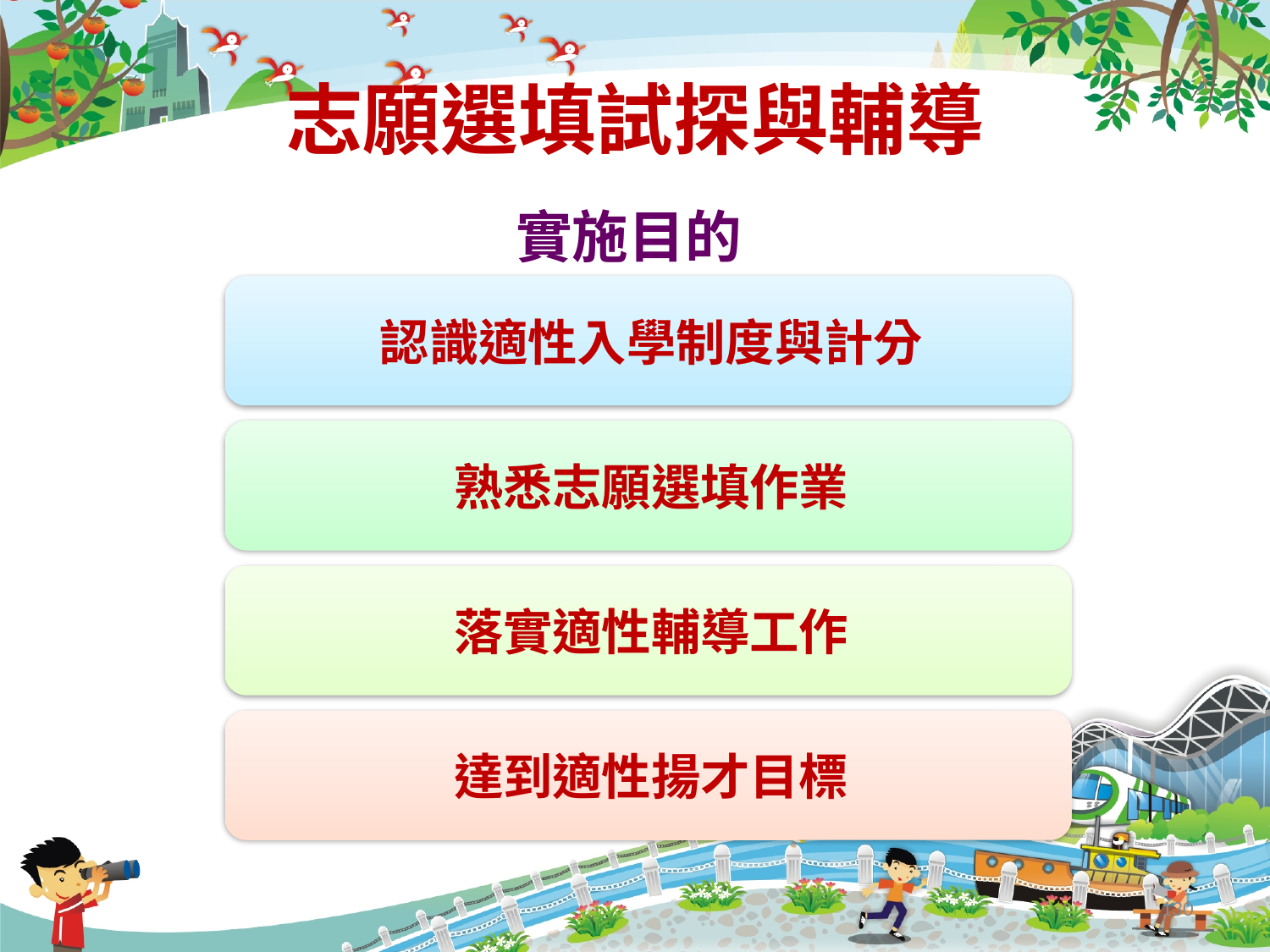

# 志願選填試探與輔導
實施目的
認識適性入學制度與計分
熟悉志願選填作業
落實適性輔導工作
達到適性揚才目標
130